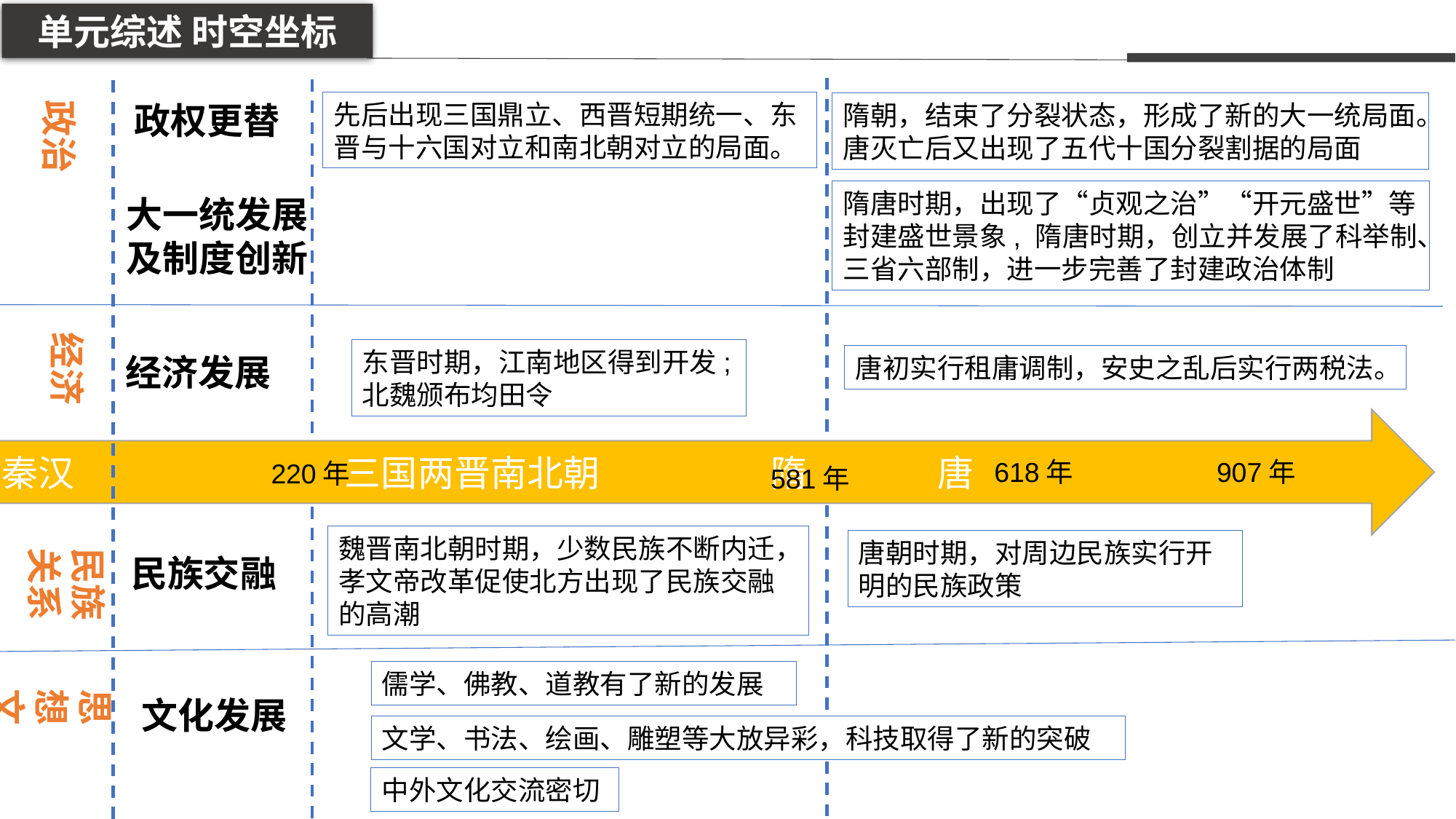

单元综述 时空坐标

政治
先后出现三国鼎立、西晋短期统一、东晋与十六国对立和南北朝对立的局面。
政权更替
隋朝，结束了分裂状态，形成了新的大一统局面。唐灭亡后又出现了五代十国分裂割据的局面
隋唐时期，出现了“贞观之治”“开元盛世”等封建盛世景象, 隋唐时期，创立并发展了科举制、三省六部制，进一步完善了封建政治体制
大一统发展及制度创新
经济
东晋时期，江南地区得到开发;北魏颁布均田令
经济发展
唐初实行租庸调制，安史之乱后实行两税法。
秦汉                                 三国两晋南北朝                     隋                唐
618年
907年
220年
581年
魏晋南北朝时期，少数民族不断内迁，孝文帝改革促使北方出现了民族交融的高潮
唐朝时期，对周边民族实行开明的民族政策
民族关系
民族交融
儒学、佛教、道教有了新的发展
思想文化
文化发展
文学、书法、绘画、雕塑等大放异彩，科技取得了新的突破
中外文化交流密切